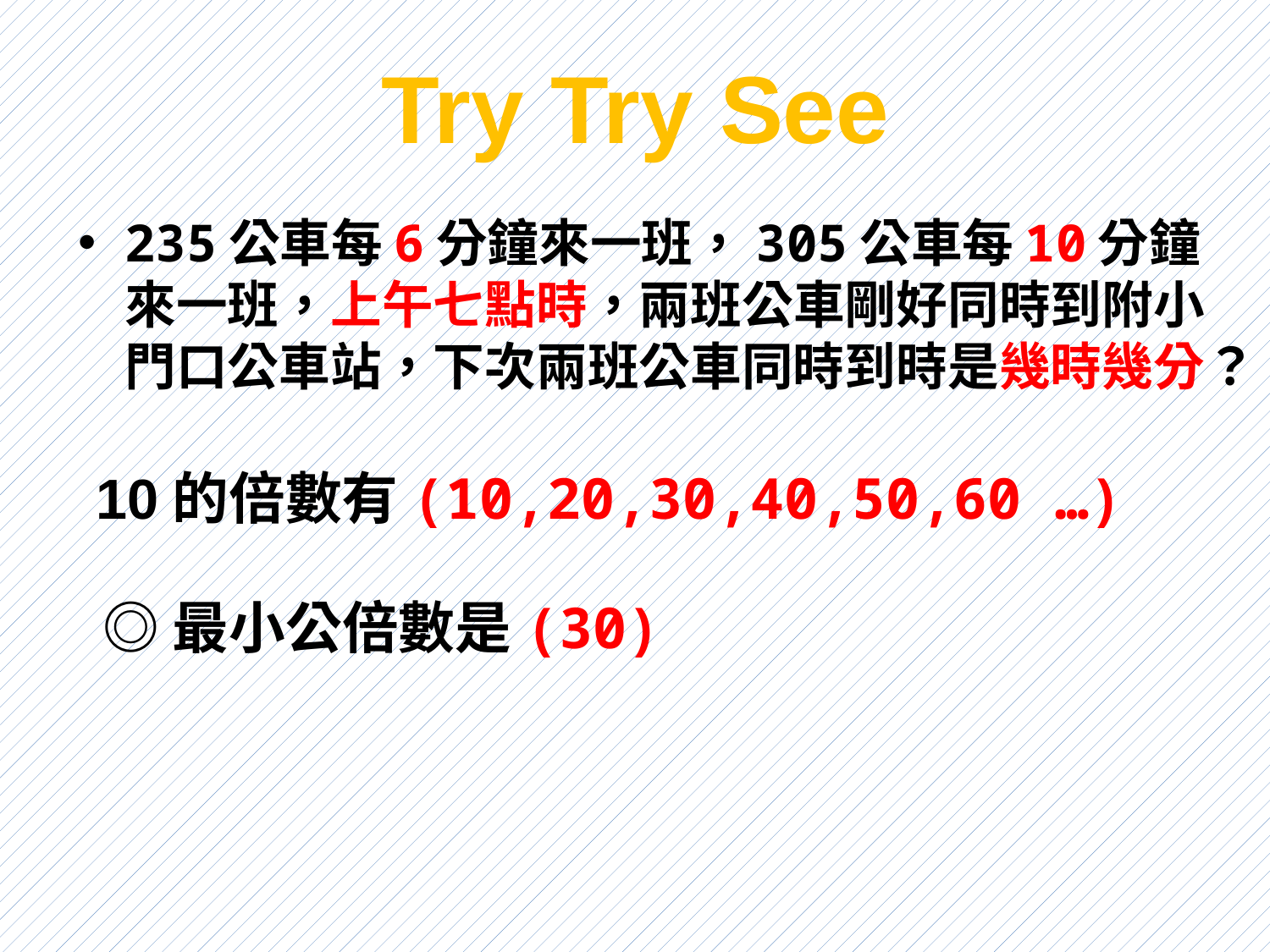

# Try Try See
235公車每6分鐘來一班，305公車每10分鐘來一班，上午七點時，兩班公車剛好同時到附小門口公車站，下次兩班公車同時到時是幾時幾分？
10的倍數有(10,20,30,40,50,60 …)
◎最小公倍數是(30)